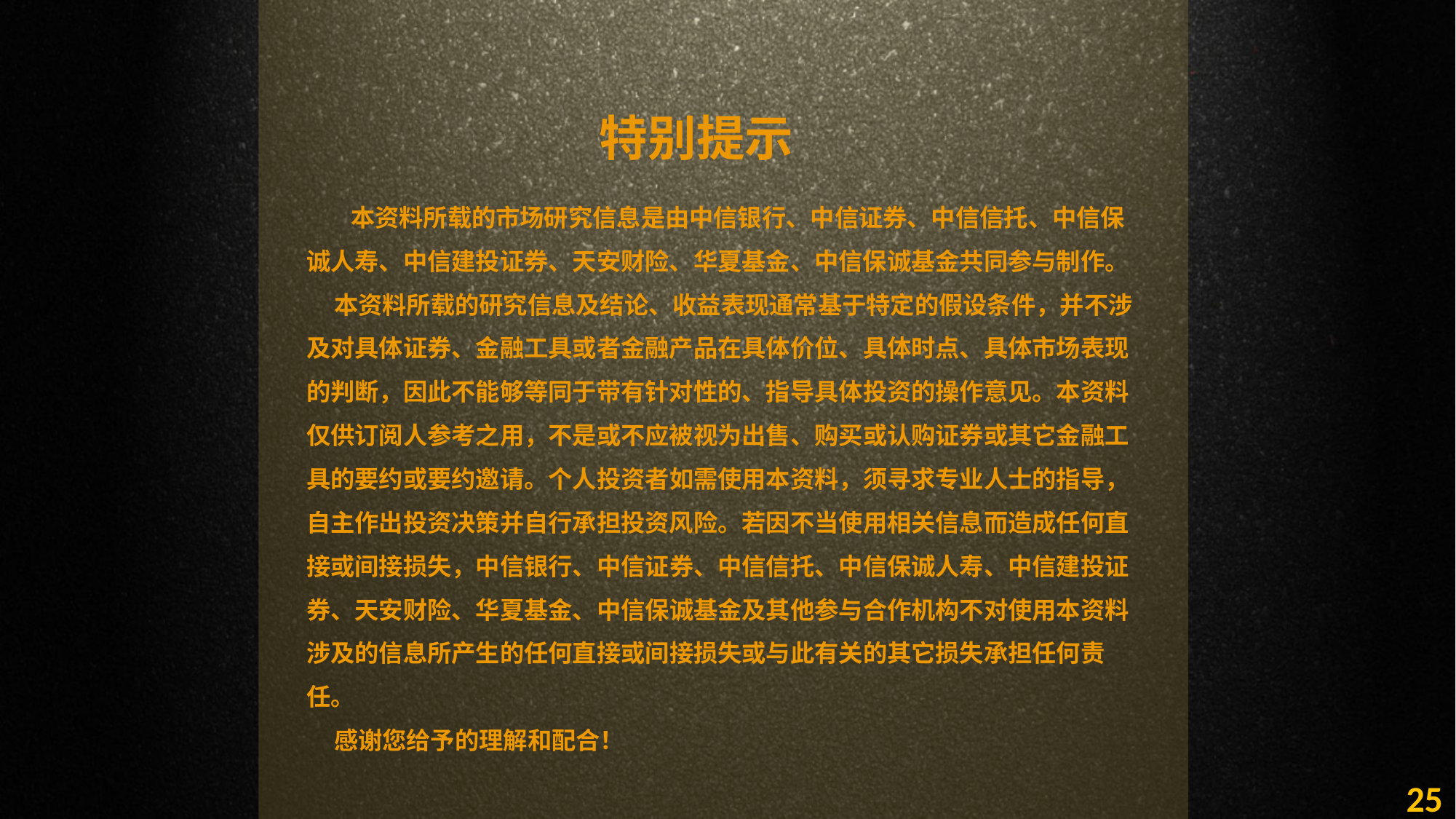

特别提示
        本资料所载的市场研究信息是由中信银行、中信证券、中信信托、中信保诚人寿、中信建投证券、天安财险、华夏基金、中信保诚基金共同参与制作。
    本资料所载的研究信息及结论、收益表现通常基于特定的假设条件，并不涉及对具体证券、金融工具或者金融产品在具体价位、具体时点、具体市场表现的判断，因此不能够等同于带有针对性的、指导具体投资的操作意见。本资料仅供订阅人参考之用，不是或不应被视为出售、购买或认购证券或其它金融工具的要约或要约邀请。个人投资者如需使用本资料，须寻求专业人士的指导，自主作出投资决策并自行承担投资风险。若因不当使用相关信息而造成任何直接或间接损失，中信银行、中信证券、中信信托、中信保诚人寿、中信建投证券、天安财险、华夏基金、中信保诚基金及其他参与合作机构不对使用本资料涉及的信息所产生的任何直接或间接损失或与此有关的其它损失承担任何责任。
    感谢您给予的理解和配合！

25